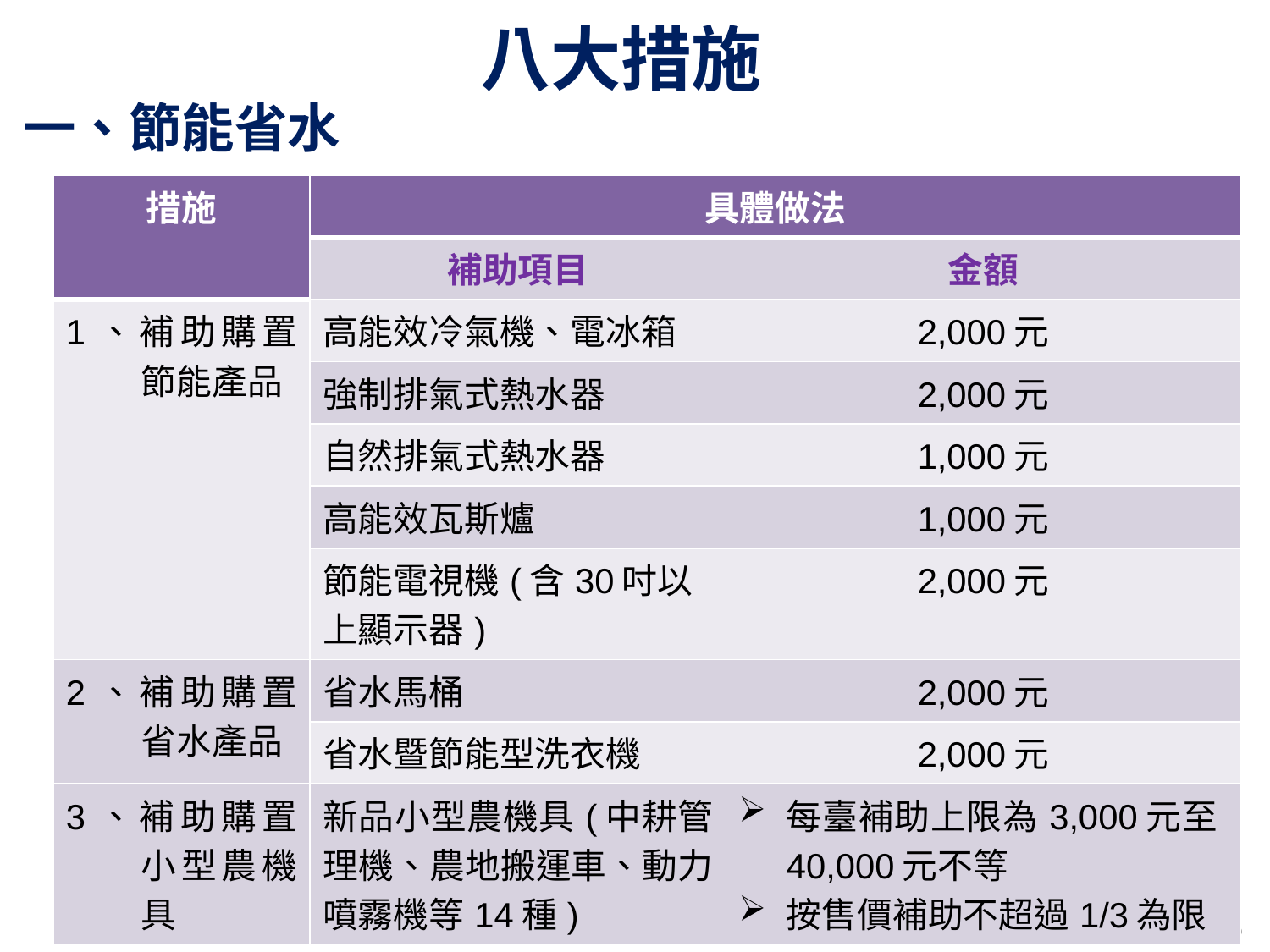

八大措施
一、節能省水
| 措施 | 具體做法 |  |
| --- | --- | --- |
|  | 補助項目 | 金額 |
| 1、補助購置節能產品 | 高能效冷氣機、電冰箱 | 2,000元 |
|  | 強制排氣式熱水器 | 2,000元 |
|  | 自然排氣式熱水器 | 1,000元 |
|  | 高能效瓦斯爐 | 1,000元 |
|  | 節能電視機(含30吋以上顯示器) | 2,000元 |
| 2、補助購置省水產品 | 省水馬桶 | 2,000元 |
|  | 省水暨節能型洗衣機 | 2,000元 |
| 3、補助購置小型農機具 | 新品小型農機具(中耕管理機、農地搬運車、動力噴霧機等14種) | 每臺補助上限為3,000元至40,000元不等 按售價補助不超過1/3為限 |
6